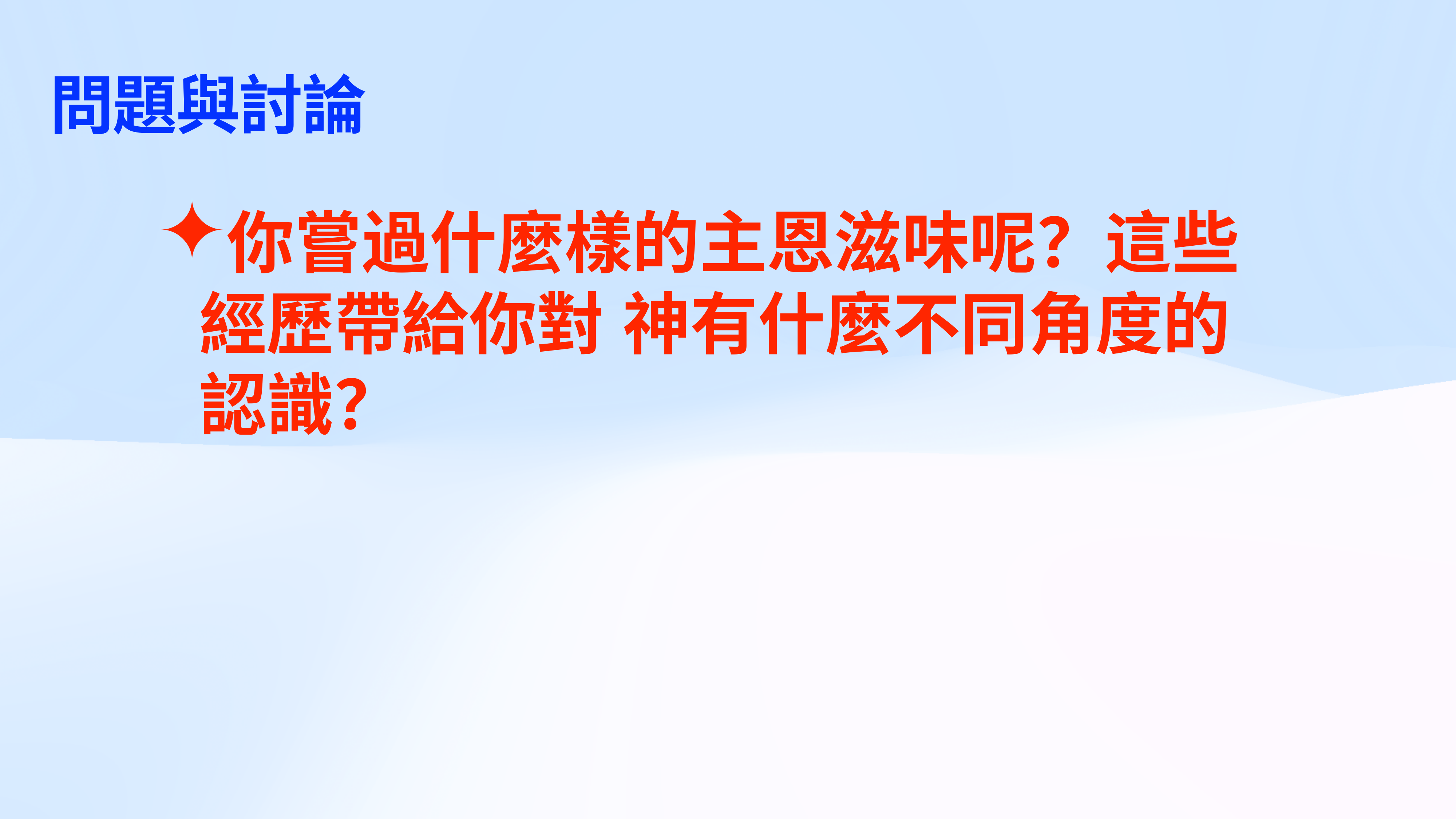

# 問題與討論
你嘗過什麼樣的主恩滋味呢？這些經歷帶給你對 神有什麼不同角度的認識？